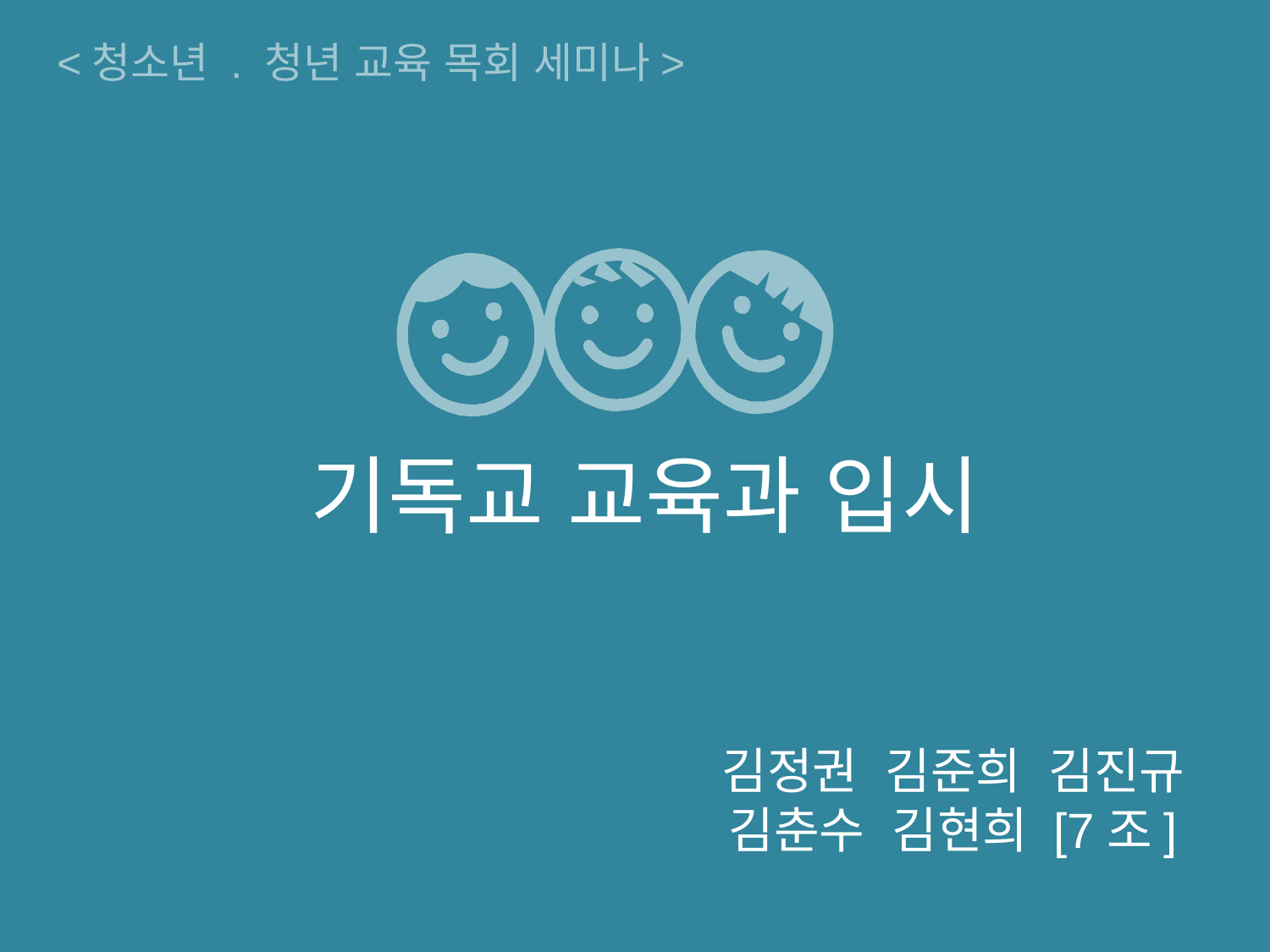

<청소년 . 청년 교육 목회 세미나>

 기독교 교육과 입시
김정권  김준희  김진규
김춘수  김현희 [7조]